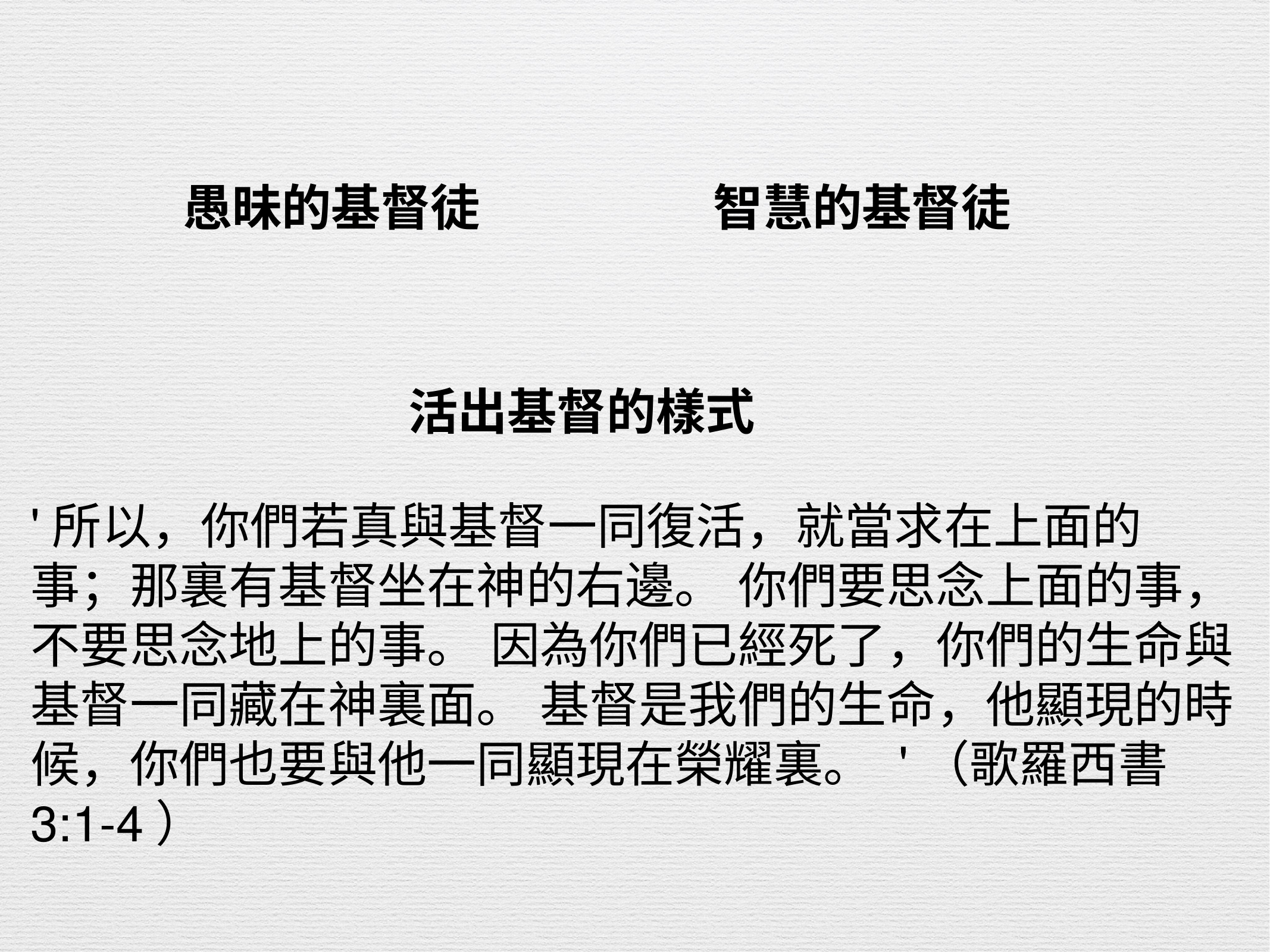

愚昧的基督徒
智慧的基督徒
活出基督的樣式
'所以，你們若真與基督一同復活，就當求在上面的事；那裏有基督坐在神的右邊。 你們要思念上面的事，不要思念地上的事。 因為你們已經死了，你們的生命與基督一同藏在神裏面。 基督是我們的生命，他顯現的時候，你們也要與他一同顯現在榮耀裏。 '（歌羅西書 3:1-4）